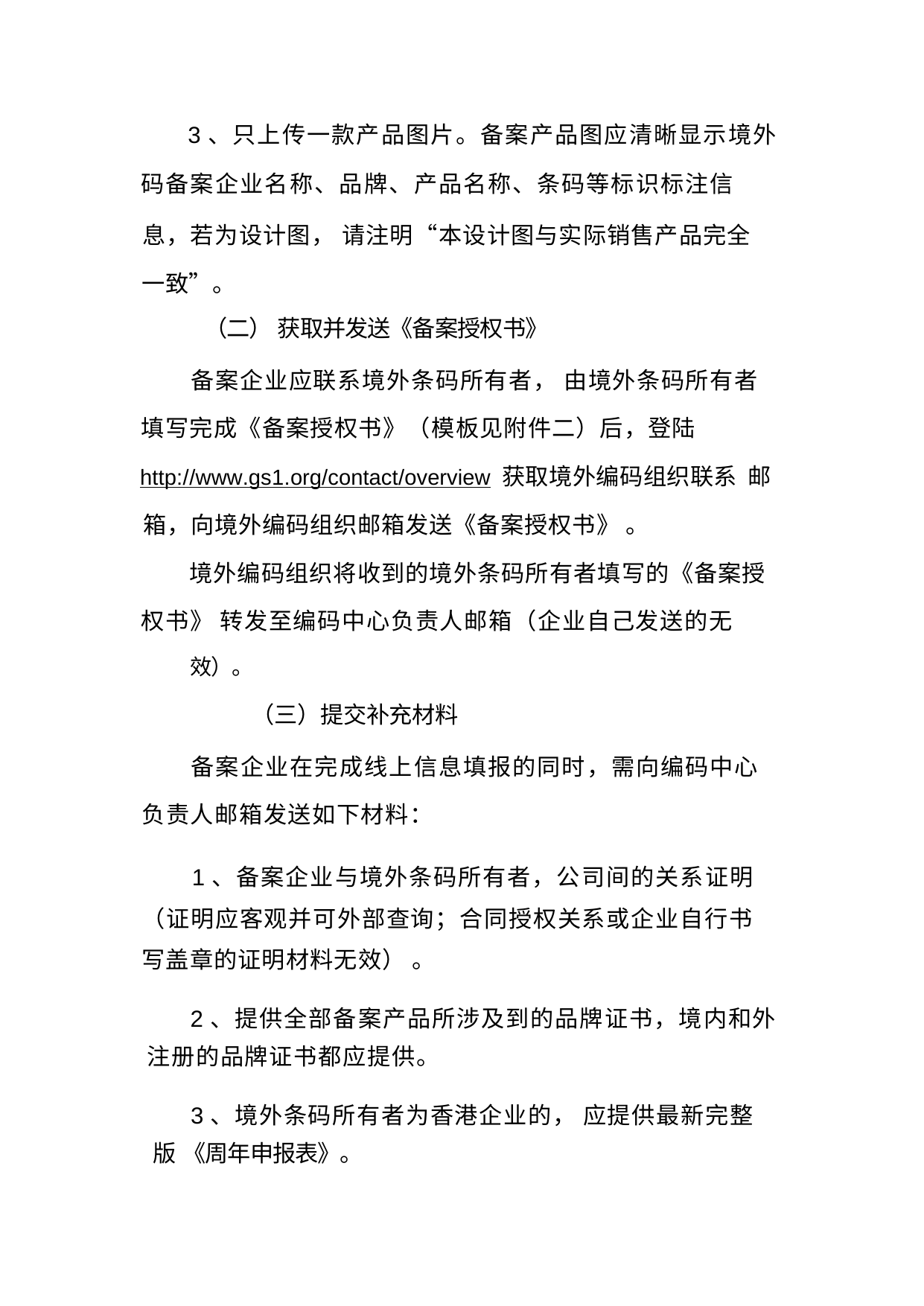

3、只上传一款产品图片。备案产品图应清晰显示境外
码备案企业名称、品牌、产品名称、条码等标识标注信
息，若为设计图， 请注明“本设计图与实际销售产品完全  一致”。
（二） 获取并发送《备案授权书》
备案企业应联系境外条码所有者， 由境外条码所有者  填写完成《备案授权书》（模板见附件二）后，登陆
http://www.gs1.org/contact/overview 获取境外编码组织联系  邮箱，向境外编码组织邮箱发送《备案授权书》 。
境外编码组织将收到的境外条码所有者填写的《备案授  权书》 转发至编码中心负责人邮箱（企业自己发送的无
效）。
（三）提交补充材料
备案企业在完成线上信息填报的同时，需向编码中心  负责人邮箱发送如下材料：
1、备案企业与境外条码所有者，公司间的关系证明   （证明应客观并可外部查询；合同授权关系或企业自行书  写盖章的证明材料无效） 。
2、提供全部备案产品所涉及到的品牌证书，境内和外 注册的品牌证书都应提供。

3、境外条码所有者为香港企业的， 应提供最新完整版 《周年申报表》。